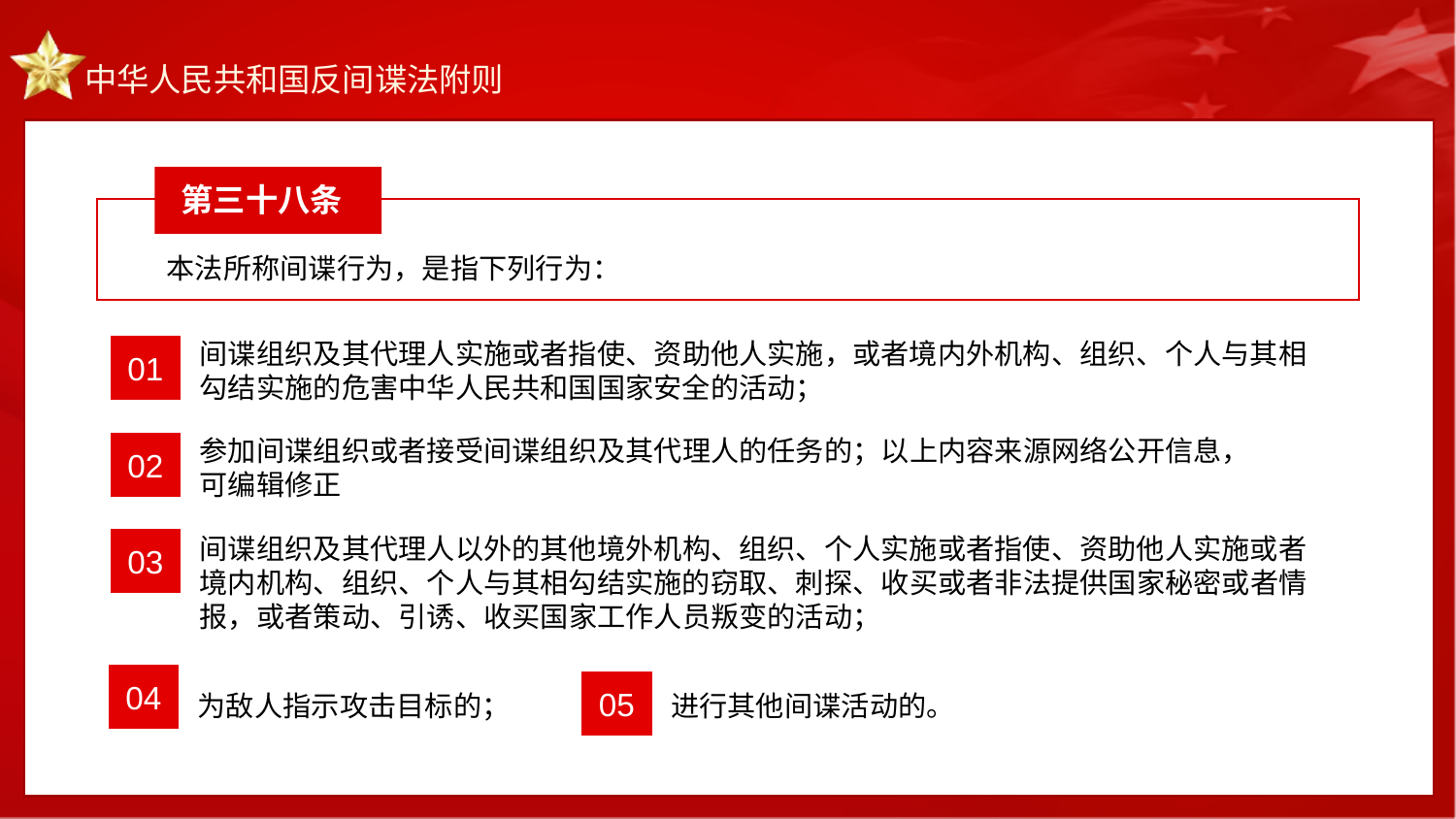

第三十八条

 本法所称间谍行为，是指下列行为：
01
间谍组织及其代理人实施或者指使、资助他人实施，或者境内外机构、组织、个人与其相勾结实施的危害中华人民共和国国家安全的活动；
02
参加间谍组织或者接受间谍组织及其代理人的任务的；以上内容来源网络公开信息，可编辑修正
03
间谍组织及其代理人以外的其他境外机构、组织、个人实施或者指使、资助他人实施或者境内机构、组织、个人与其相勾结实施的窃取、刺探、收买或者非法提供国家秘密或者情报，或者策动、引诱、收买国家工作人员叛变的活动；
04
为敌人指示攻击目标的；
05
进行其他间谍活动的。